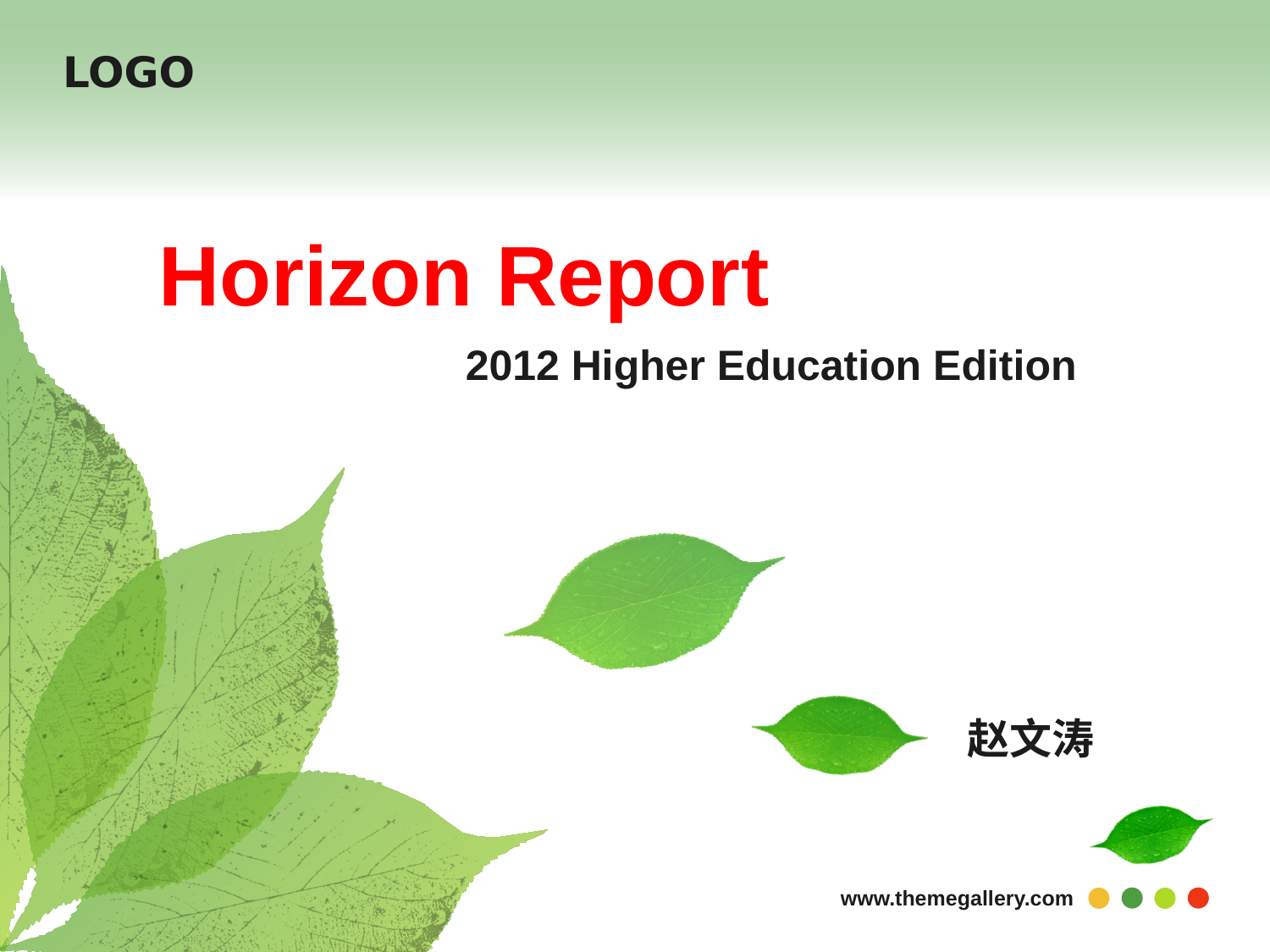

LOGO
Horizon Report
2012 Higher Education Edition
赵文涛